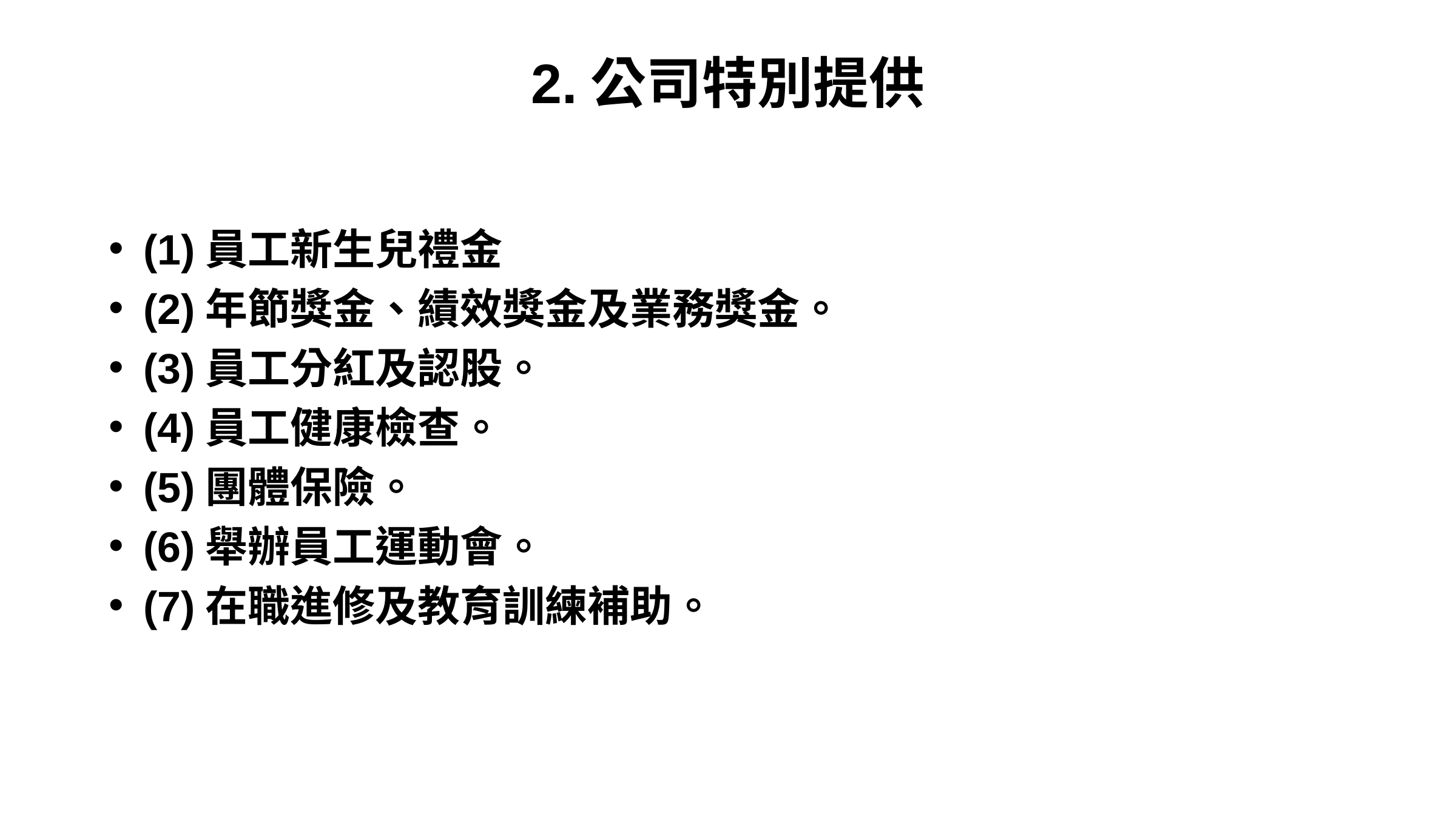

2.公司特別提供
(1)員工新生兒禮金
(2)年節獎金、績效獎金及業務獎金。
(3)員工分紅及認股。
(4)員工健康檢查。
(5)團體保險。
(6)舉辦員工運動會。
(7)在職進修及教育訓練補助。